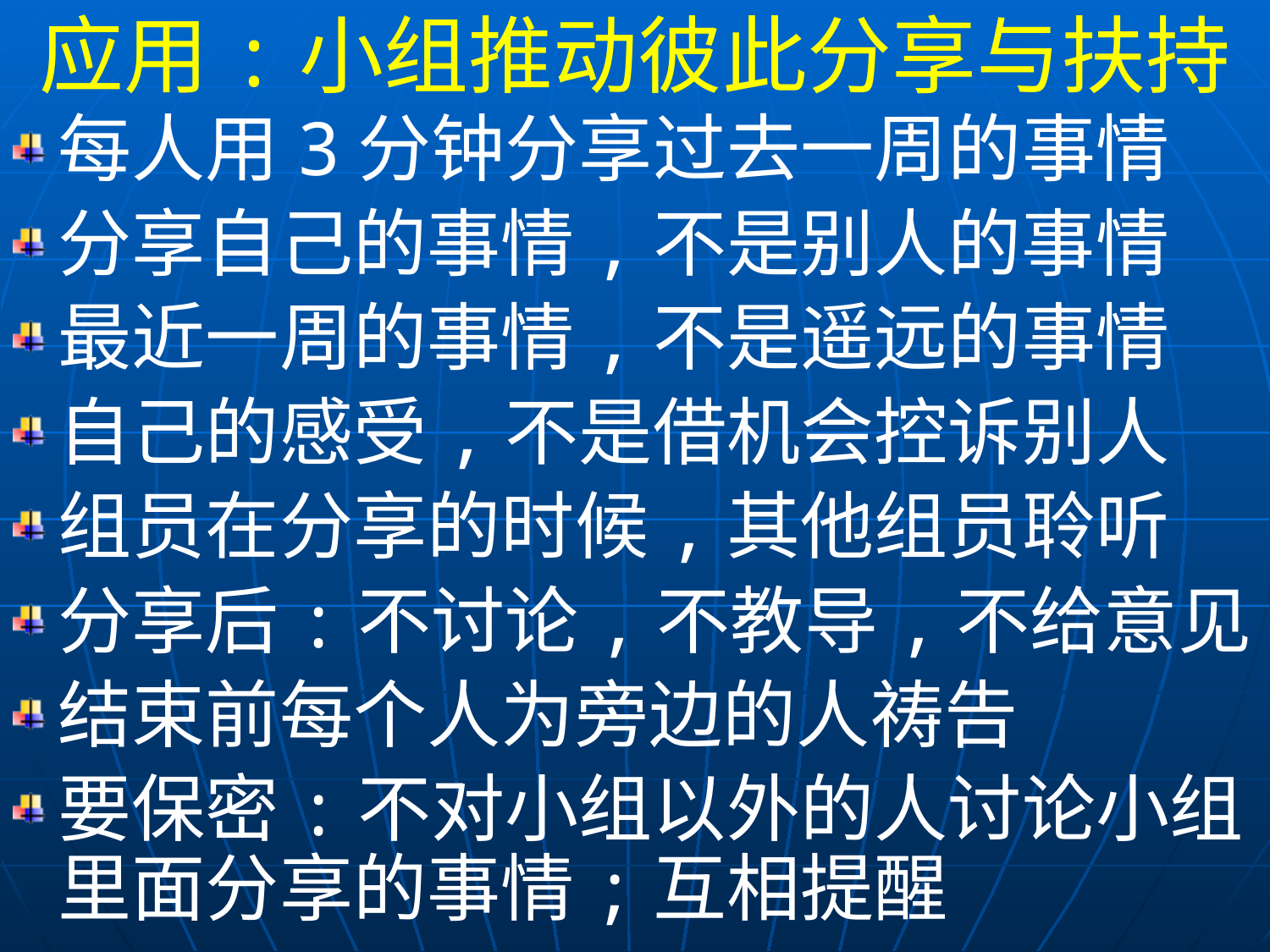

应用:小组推动彼此分享与扶持
每人用3分钟分享过去一周的事情
分享自己的事情,不是别人的事情
最近一周的事情,不是遥远的事情
自己的感受,不是借机会控诉别人
组员在分享的时候,其他组员聆听
分享后:不讨论,不教导,不给意见
结束前每个人为旁边的人祷告
要保密:不对小组以外的人讨论小组里面分享的事情;互相提醒